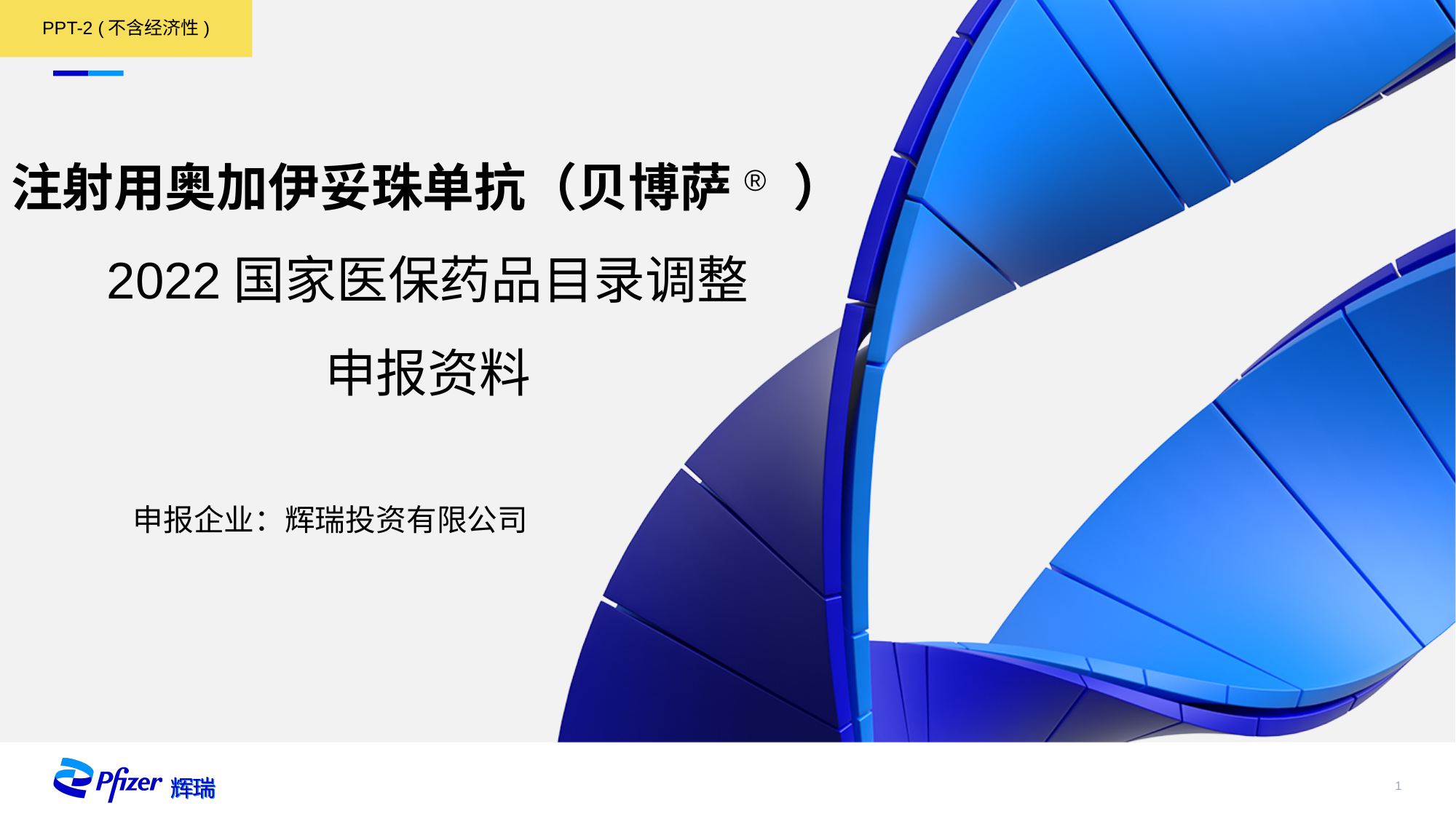

PPT-2 (不含经济性)
# 注射用奥加伊妥珠单抗（贝博萨® ） 2022国家医保药品目录调整 申报资料
申报企业：辉瑞投资有限公司